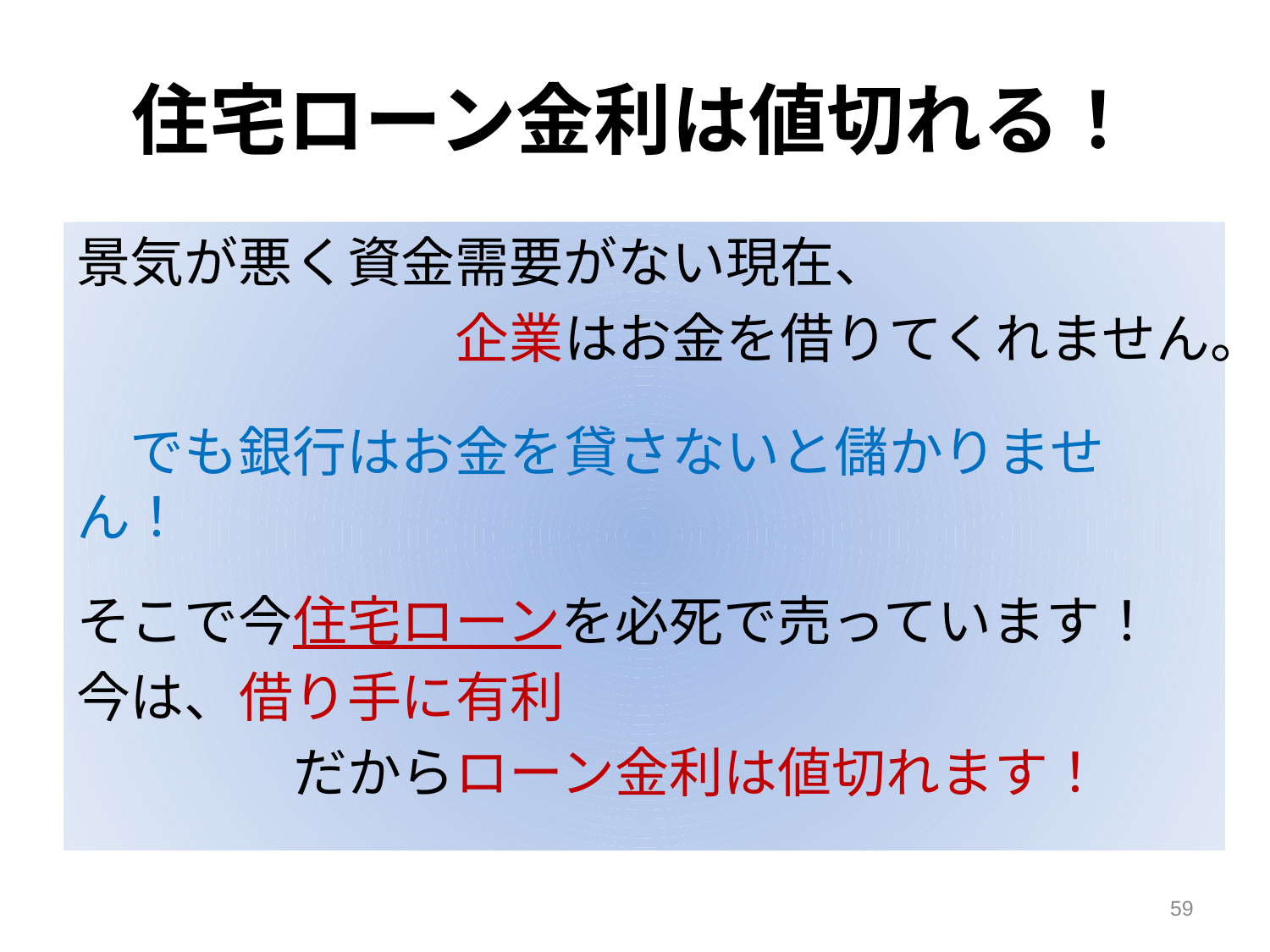

# 住宅ローン金利は値切れる！
景気が悪く資金需要がない現在、
　　　　　　　企業はお金を借りてくれません。

　でも銀行はお金を貸さないと儲かりません！

そこで今住宅ローンを必死で売っています！
今は、借り手に有利
　　　　だからローン金利は値切れます！
59